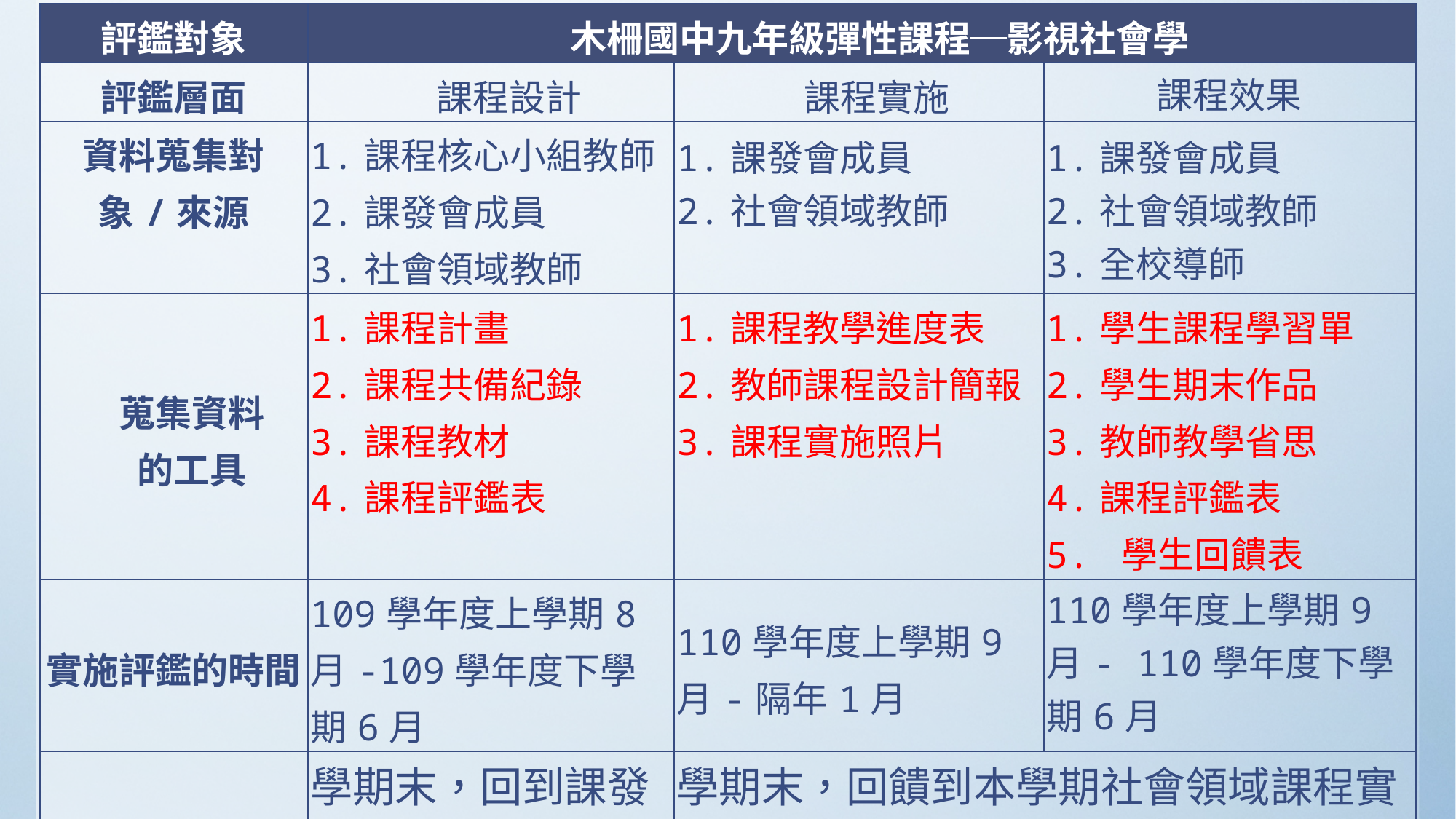

| 評鑑對象 | 木柵國中九年級彈性課程─影視社會學 |  |  |
| --- | --- | --- | --- |
| 評鑑層面 | 課程設計 | 課程實施 | 課程效果 |
| 資料蒐集對象/來源 | 1.課程核心小組教師 2.課發會成員 3.社會領域教師 | 1.課發會成員 2.社會領域教師 | 1.課發會成員 2.社會領域教師 3.全校導師 |
| 蒐集資料 的工具 | 1.課程計畫 2.課程共備紀錄 3.課程教材 4.課程評鑑表 | 1.課程教學進度表 2.教師課程設計簡報 3.課程實施照片 | 1.學生課程學習單 2.學生期末作品 3.教師教學省思 4.課程評鑑表 5. 學生回饋表 |
| 實施評鑑的時間 | 109學年度上學期8月-109學年度下學期6月 | 110學年度上學期9月-隔年1月 | 110學年度上學期9月- 110學年度下學期6月 |
| 評鑑結果運用 | 學期末，回到課發會總評與檢討修正之意見 | 學期末，回饋到本學期社會領域課程實施教師，並留下相關意見提供給予下一個學年負責此課程教學的教師。並於下一個學年度辦理相關的課程增能研習 |  |